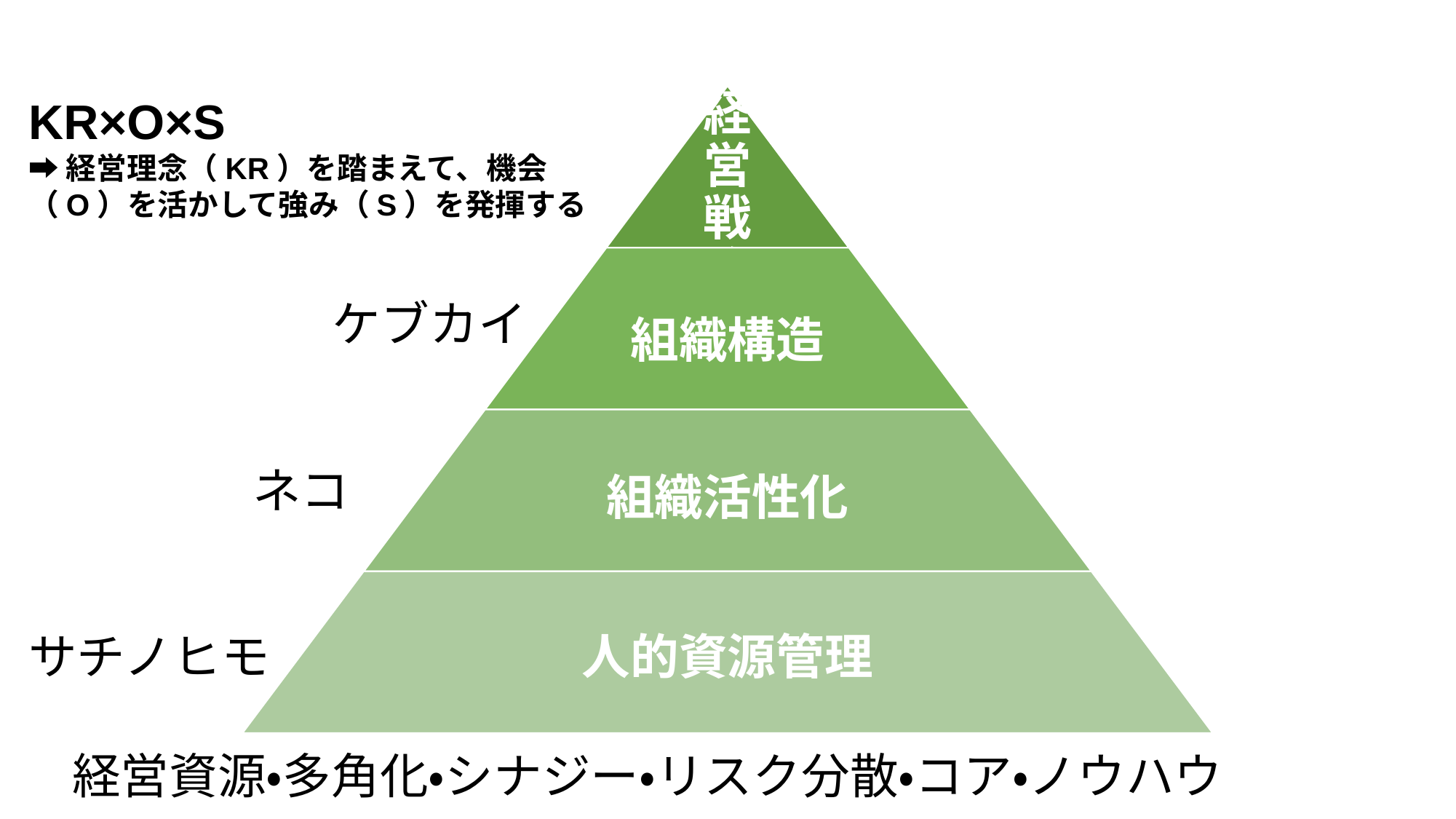

KR×O×S
➡経営理念（KR）を踏まえて、機会（O）を活かして強み（S）を発揮する
経営戦略
組織構造
組織活性化
人的資源管理
ケブカイ
ネコ
サチノヒモ
経営資源・多角化・シナジー・リスク分散・コア・ノウハウ